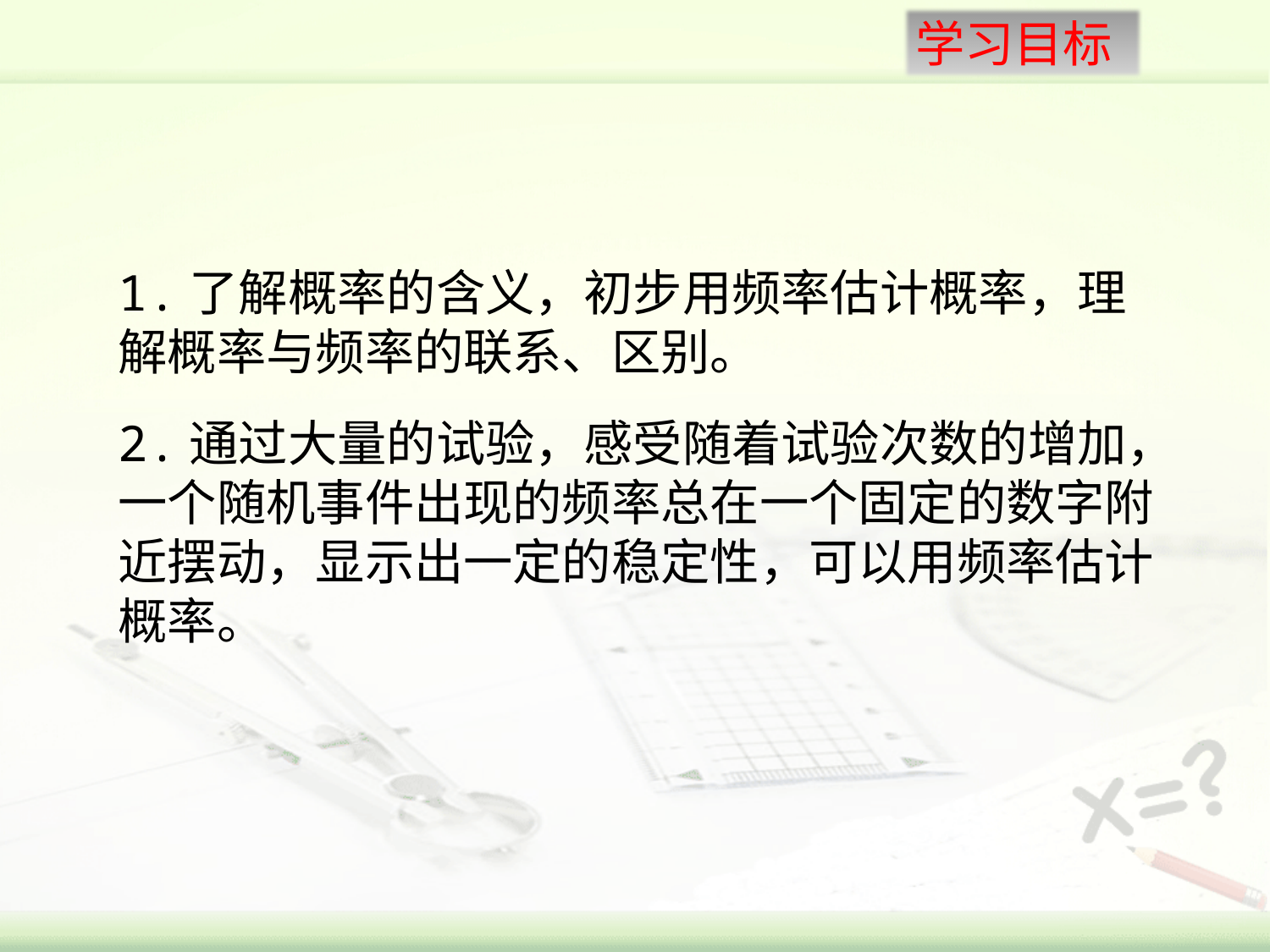

1.了解概率的含义，初步用频率估计概率，理解概率与频率的联系、区别。
2.通过大量的试验，感受随着试验次数的增加，一个随机事件出现的频率总在一个固定的数字附近摆动，显示出一定的稳定性，可以用频率估计概率。